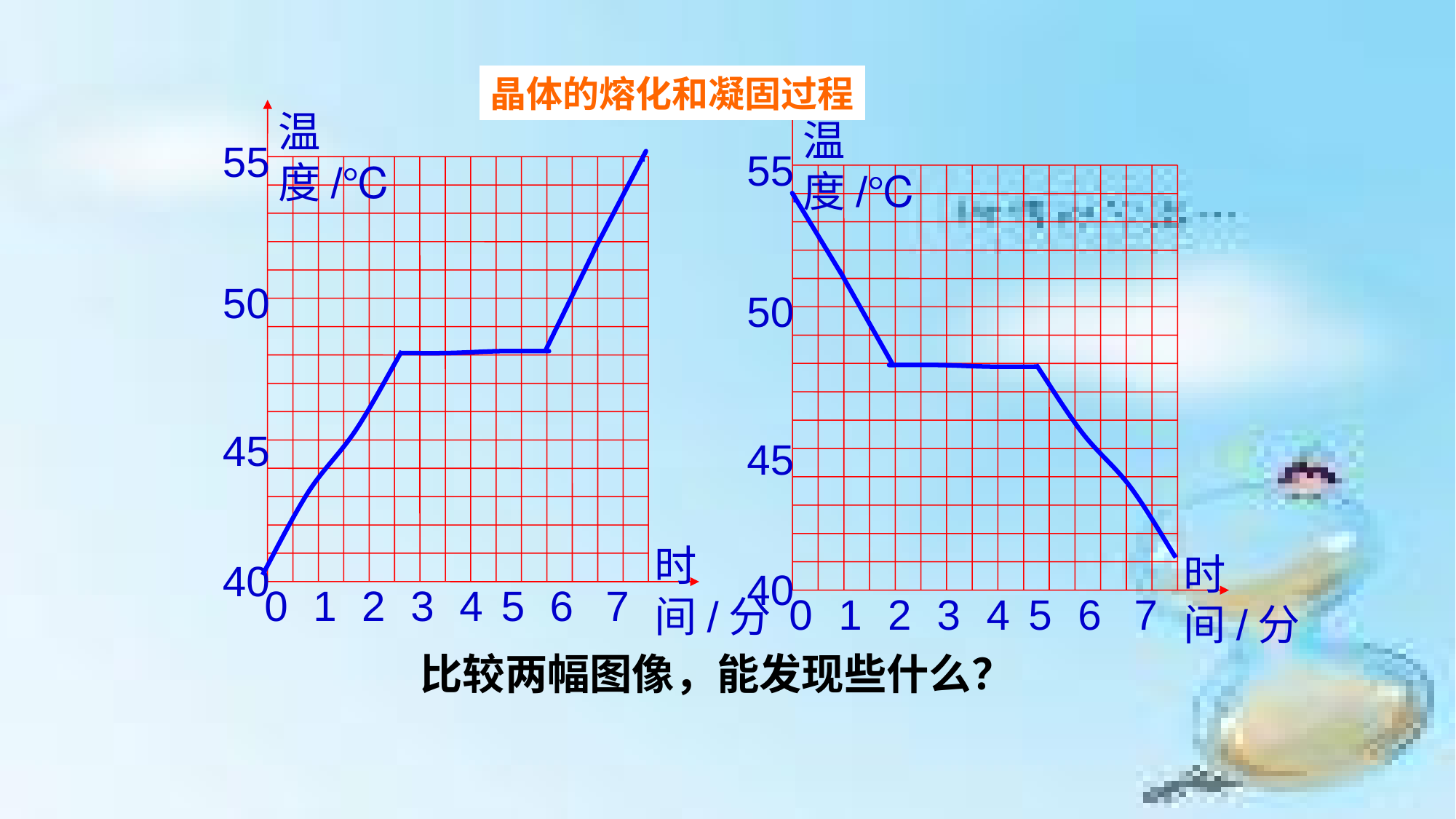

晶体的熔化和凝固过程

温度/℃
55
50
45
时间/分
40
0
1
2
3
4
5
6
7

温度/℃
55
50
45
时间/分
40
0
1
2
3
4
5
6
7

比较两幅图像，能发现些什么？